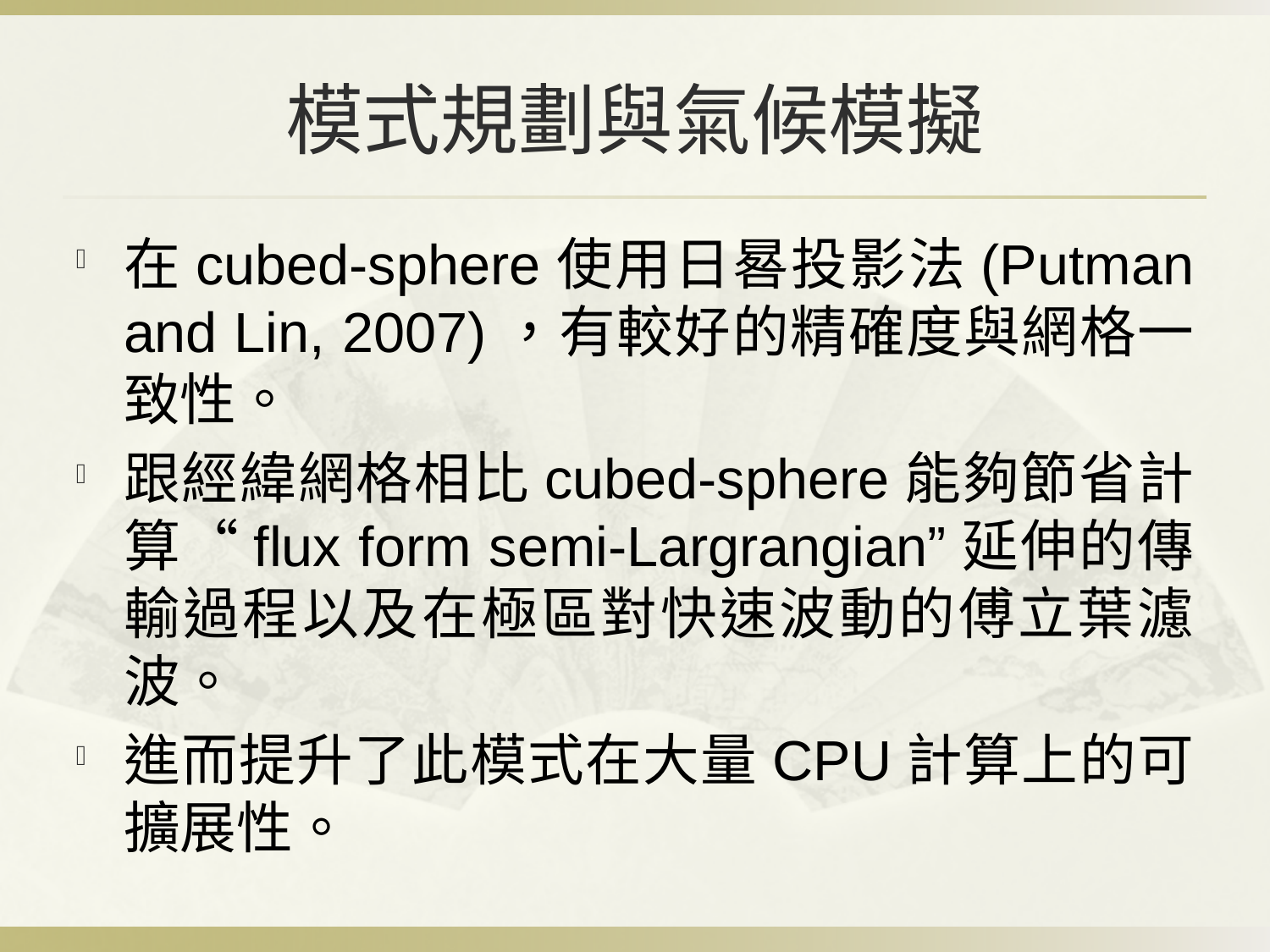

# 模式規劃與氣候模擬
在cubed-sphere使用日晷投影法(Putman and Lin, 2007)，有較好的精確度與網格一致性。
跟經緯網格相比cubed-sphere能夠節省計算“flux form semi-Largrangian”延伸的傳輸過程以及在極區對快速波動的傅立葉濾波。
進而提升了此模式在大量CPU計算上的可擴展性。